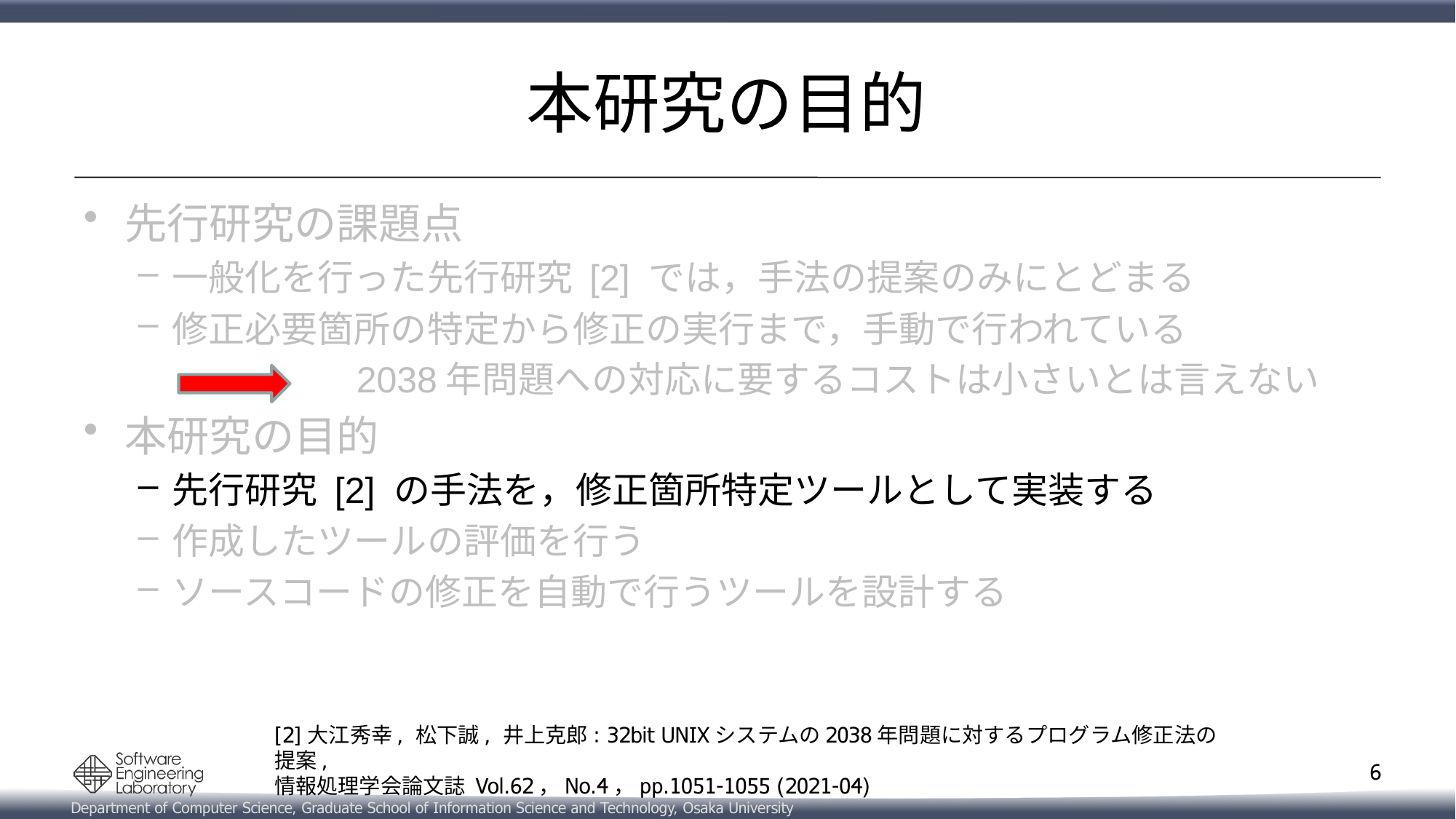

# 本研究の目的
先行研究の課題点
一般化を行った先行研究 [2] では，手法の提案のみにとどまる
修正必要箇所の特定から修正の実行まで，手動で行われている
		2038年問題への対応に要するコストは小さいとは言えない
本研究の目的
先行研究 [2] の手法を，修正箇所特定ツールとして実装する
作成したツールの評価を行う
ソースコードの修正を自動で行うツールを設計する

[2]大江秀幸, 松下誠, 井上克郎: 32bit UNIXシステムの2038年問題に対するプログラム修正法の提案,
情報処理学会論文誌 Vol.62，No.4，pp.1051-1055 (2021-04)
6